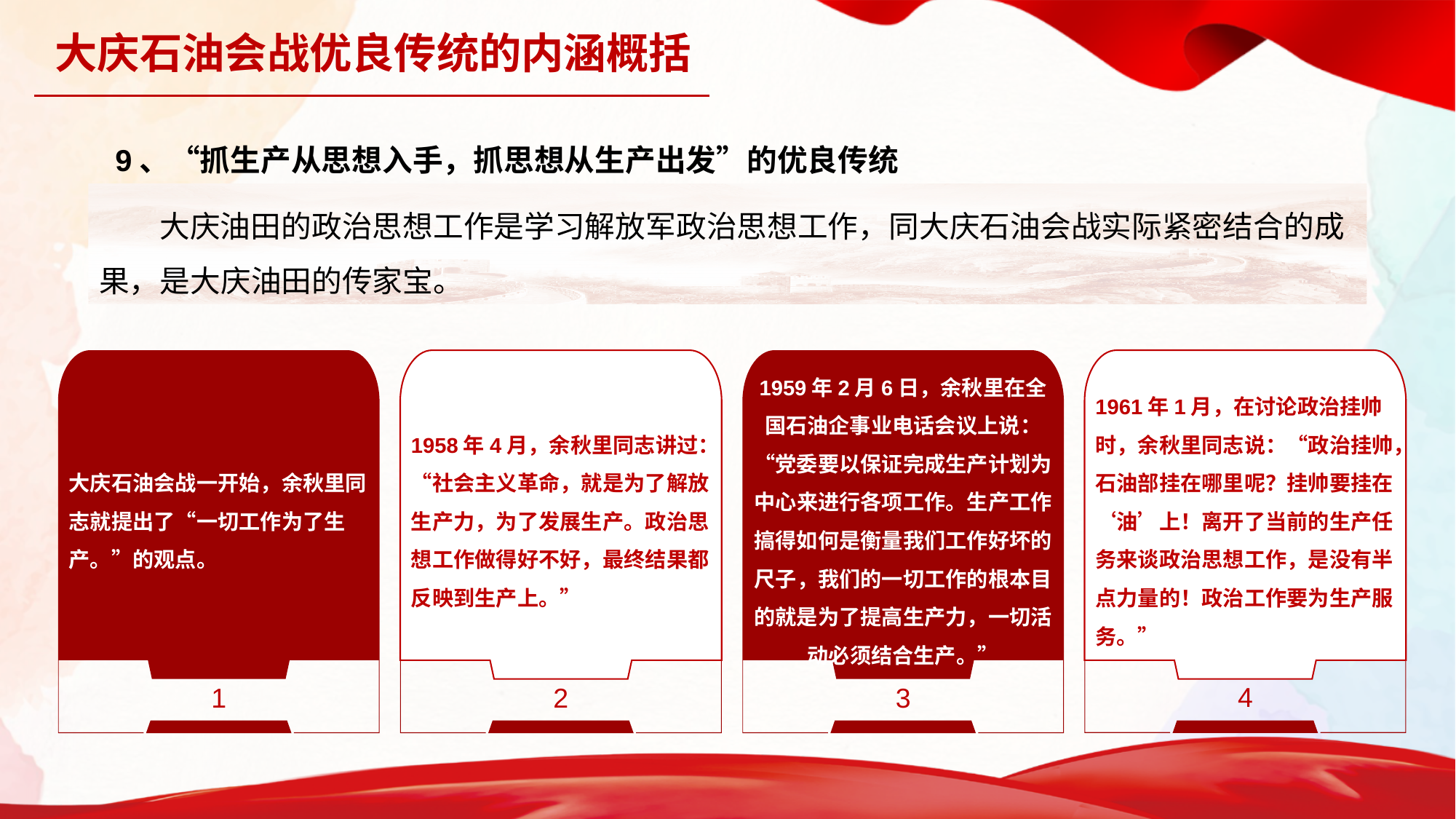

大庆石油会战优良传统的内涵概括
9、“抓生产从思想入手，抓思想从生产出发”的优良传统
大庆油田的政治思想工作是学习解放军政治思想工作，同大庆石油会战实际紧密结合的成果，是大庆油田的传家宝。
1958年4月，余秋里同志讲过：“社会主义革命，就是为了解放生产力，为了发展生产。政治思想工作做得好不好，最终结果都反映到生产上。”
2

1959年2月6日，余秋里在全国石油企事业电话会议上说：“党委要以保证完成生产计划为中心来进行各项工作。生产工作搞得如何是衡量我们工作好坏的尺子，我们的一切工作的根本目的就是为了提高生产力，一切活动必须结合生产。”
3

1961年1月，在讨论政治挂帅时，余秋里同志说：“政治挂帅，石油部挂在哪里呢？挂帅要挂在‘油’上！离开了当前的生产任务来谈政治思想工作，是没有半点力量的！政治工作要为生产服务。”
4

大庆石油会战一开始，余秋里同志就提出了“一切工作为了生产。”的观点。
1